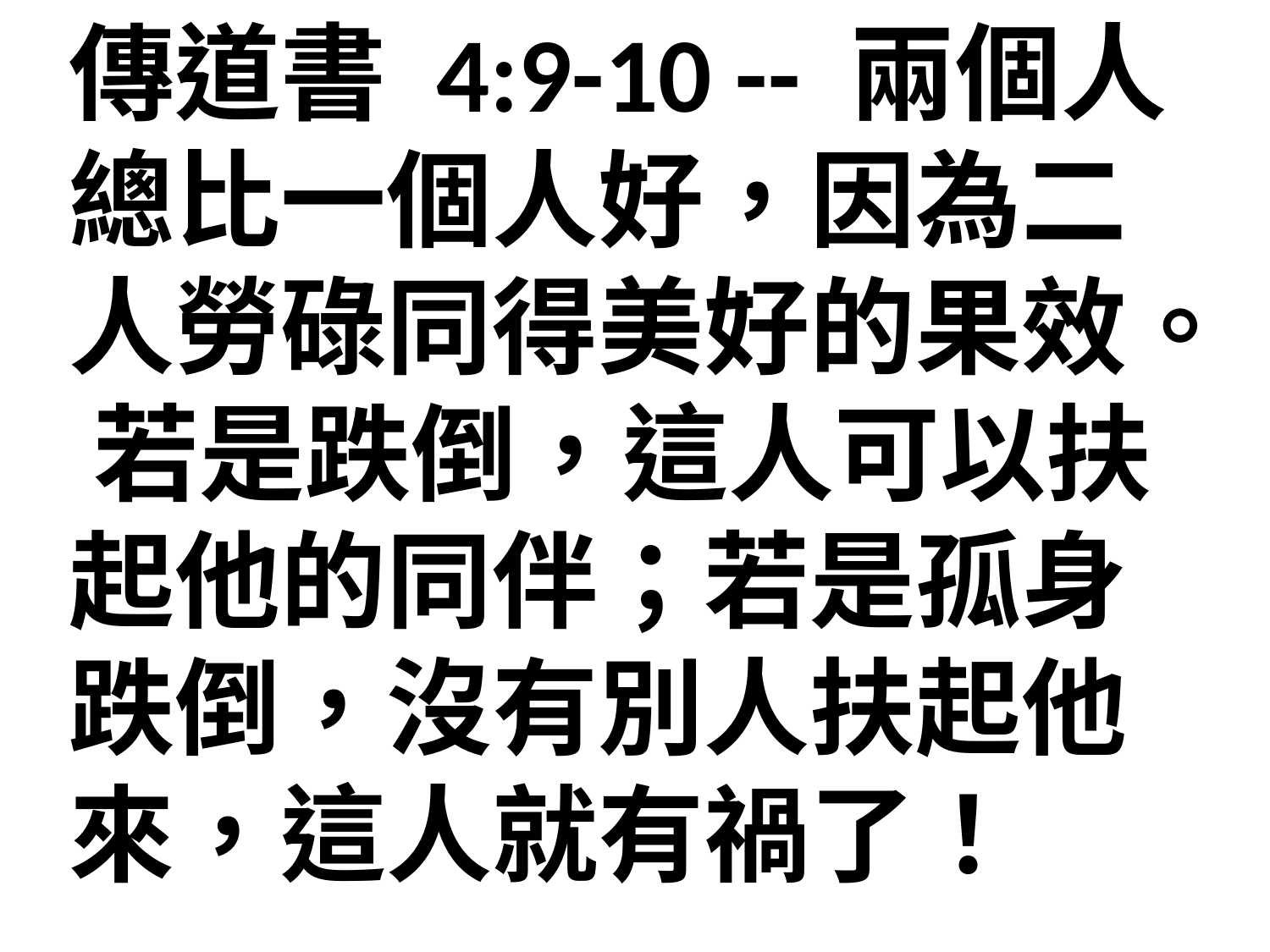

傳道書 4:9-10 -- 兩個人總比一個人好，因為二人勞碌同得美好的果效。 若是跌倒，這人可以扶起他的同伴；若是孤身跌倒，沒有別人扶起他來，這人就有禍了！